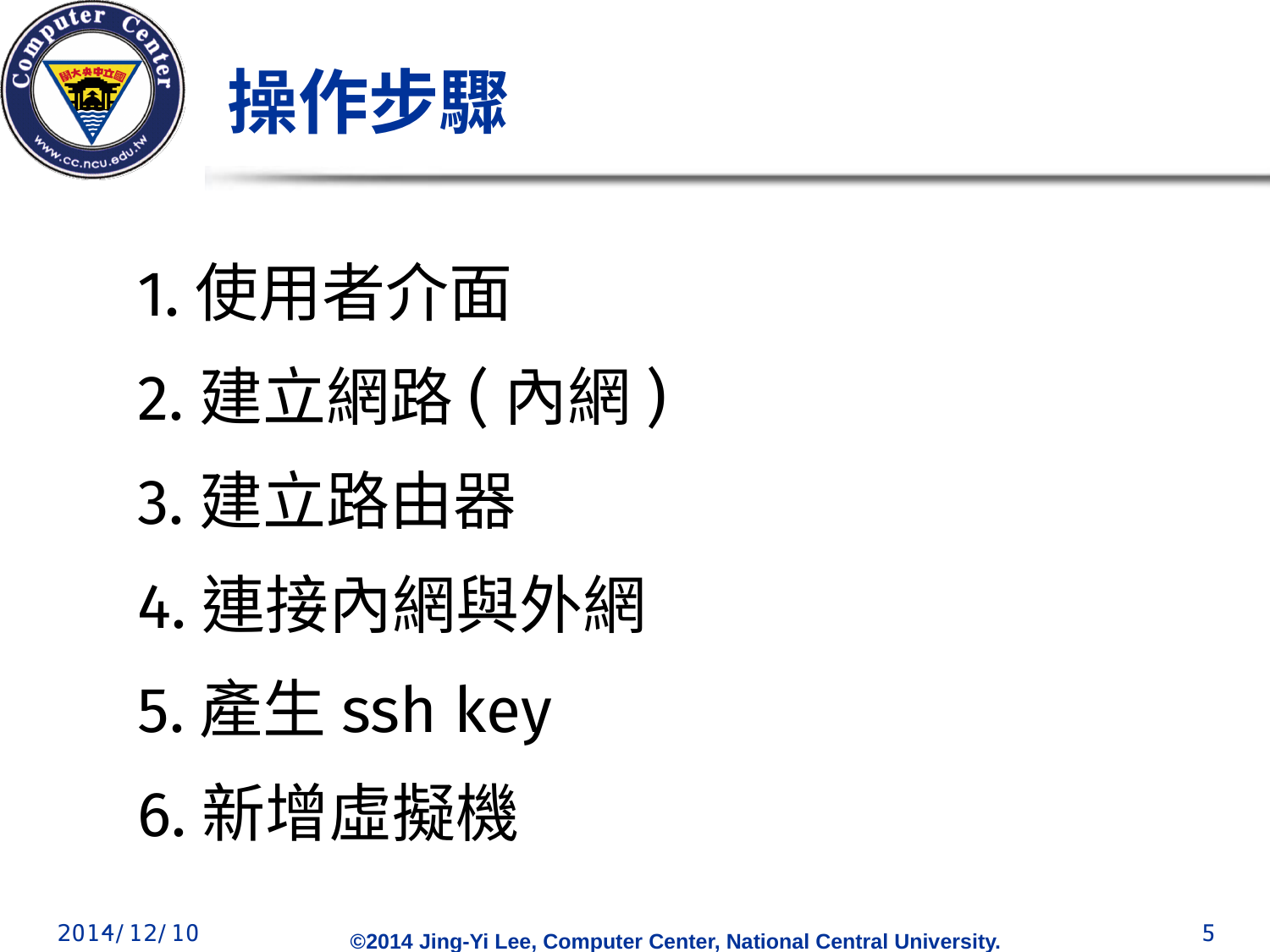

# 操作步驟
1.使用者介面
2.建立網路(內網)
3.建立路由器
4.連接內網與外網
5.產生ssh key
6.新增虛擬機

2014/12/10
5